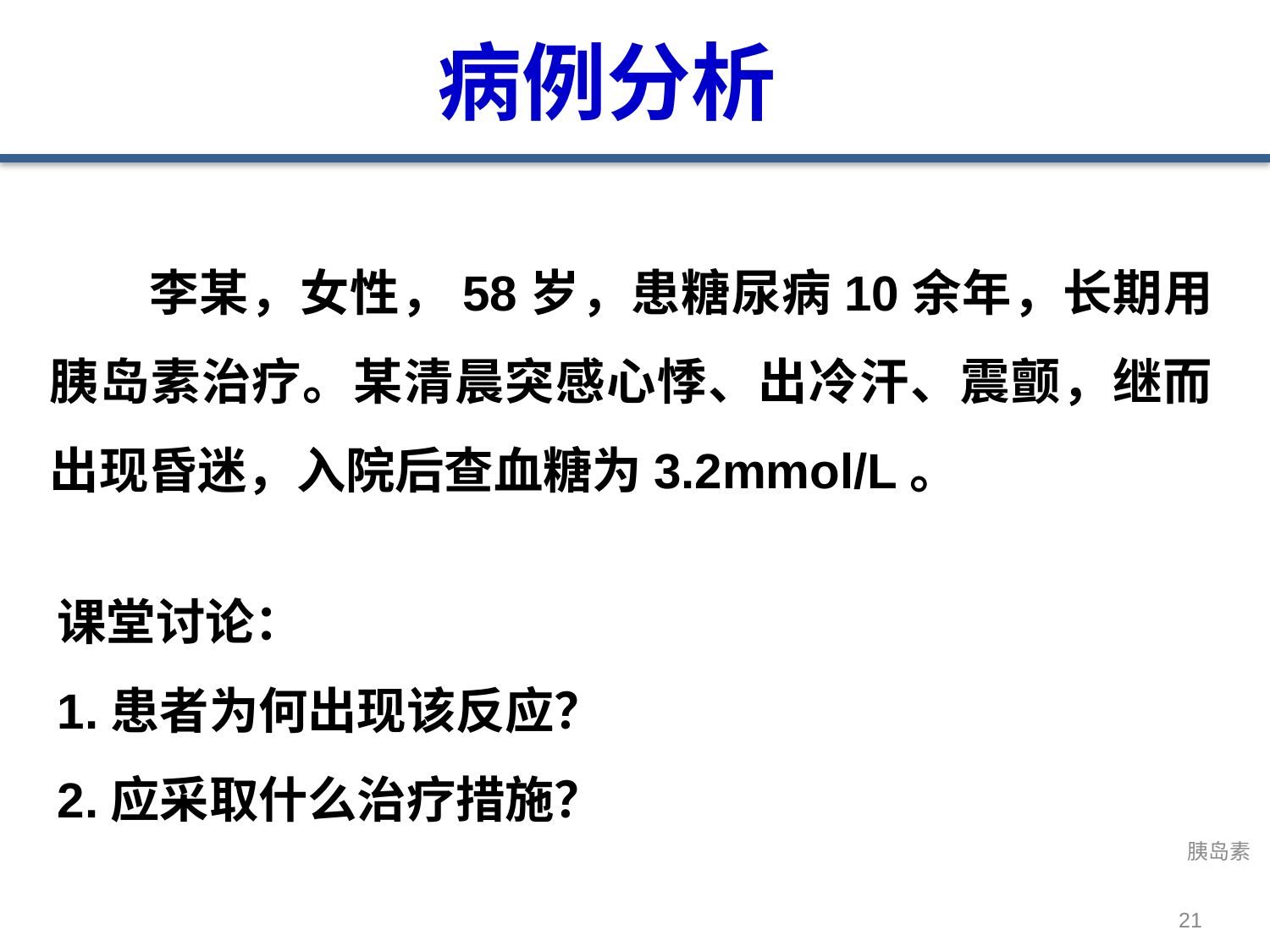

# 病例分析
李某，女性，58岁，患糖尿病10余年，长期用胰岛素治疗。某清晨突感心悸、出冷汗、震颤，继而出现昏迷，入院后查血糖为3.2mmol/L。
课堂讨论：
1.患者为何出现该反应？
2.应采取什么治疗措施？